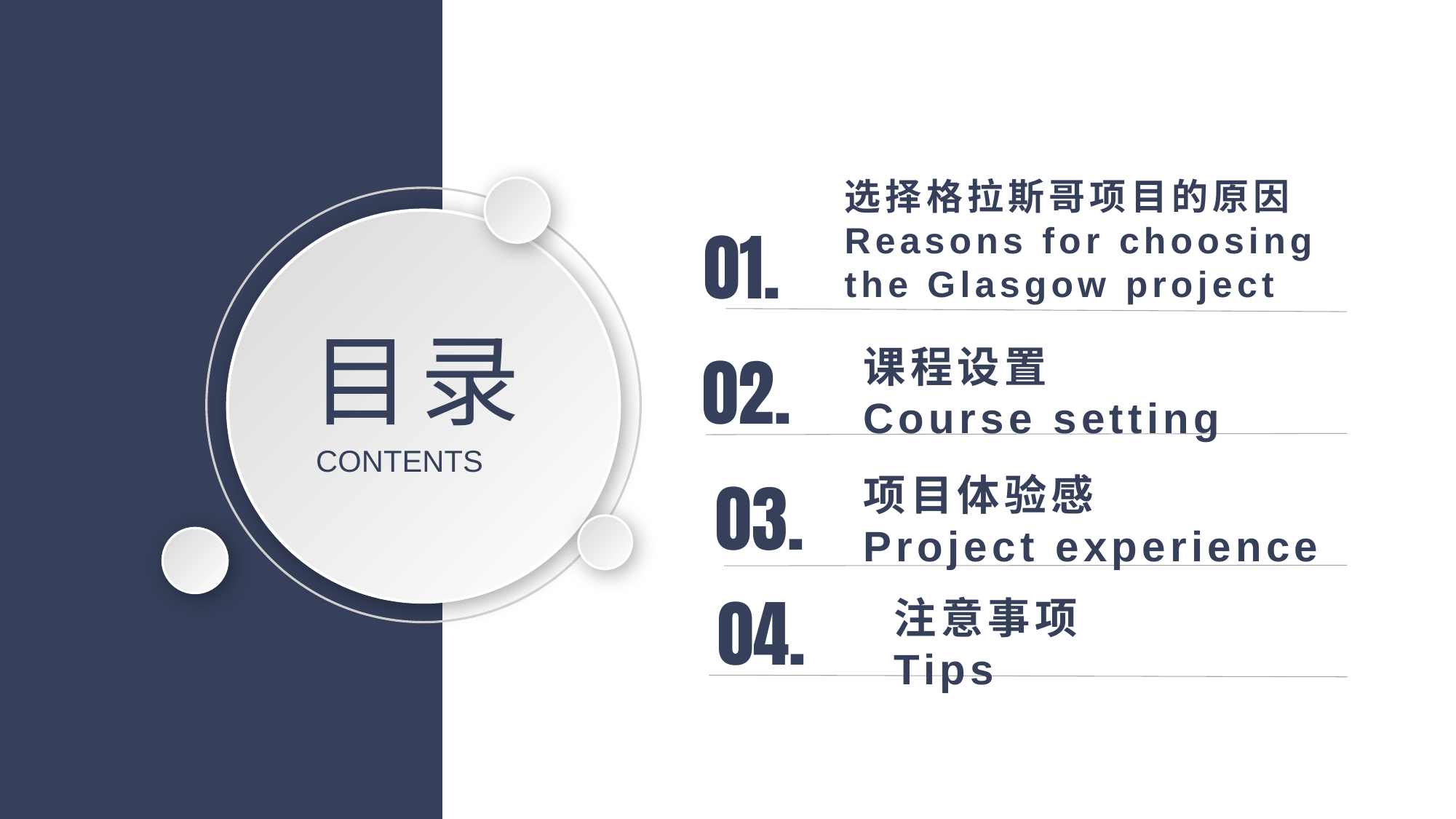

选择格拉斯哥项目的原因
Reasons for choosing the Glasgow project

01.
目录
课程设置
Course setting
02.
CONTENTS
项目体验感
Project experience
03.

04.
注意事项
Tips